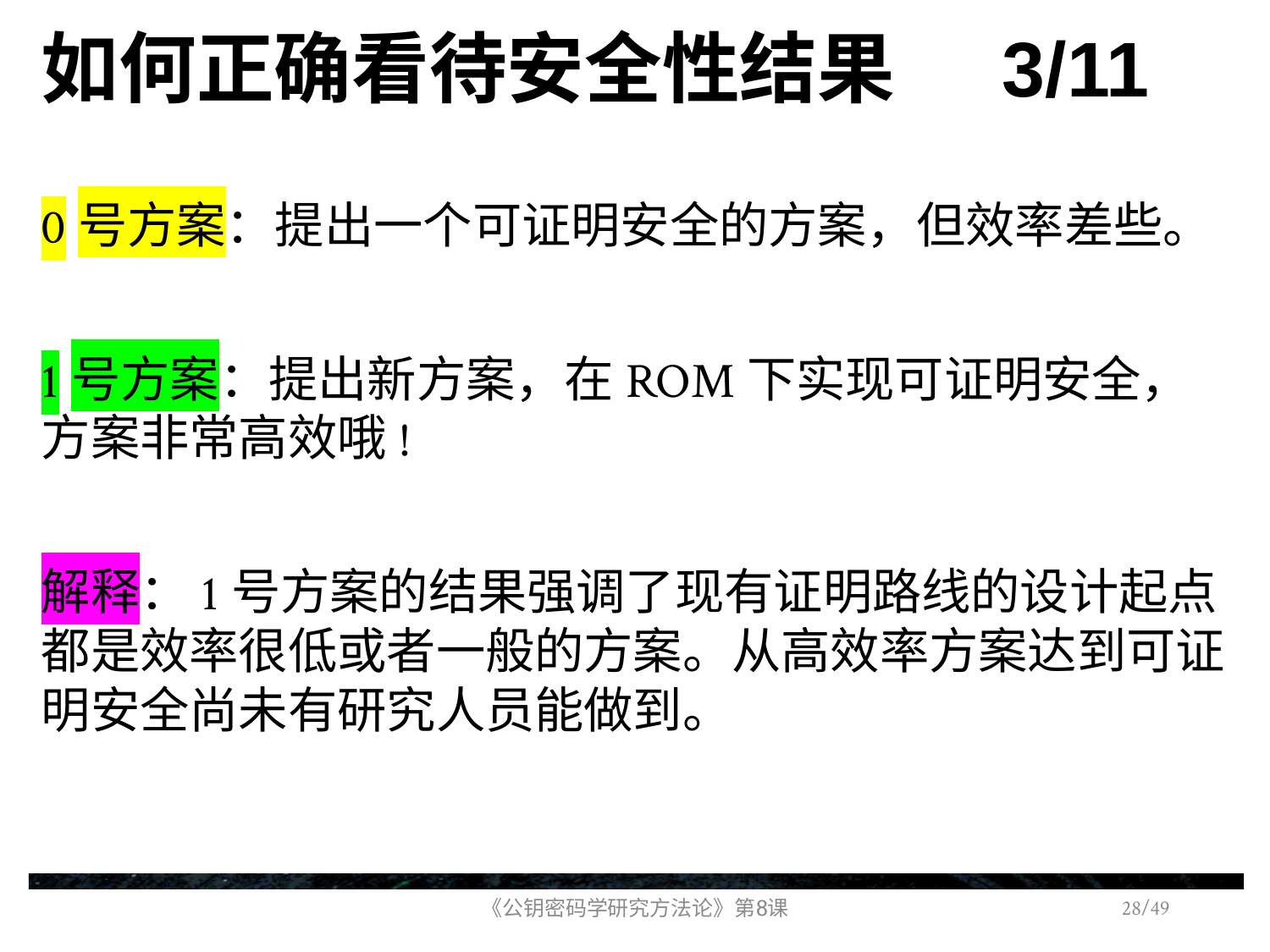

# 如何正确看待安全性结果     3/11
0号方案：提出一个可证明安全的方案，但效率差些。

1号方案：提出新方案，在ROM下实现可证明安全，方案非常高效哦!

解释：1号方案的结果强调了现有证明路线的设计起点都是效率很低或者一般的方案。从高效率方案达到可证明安全尚未有研究人员能做到。
《公钥密码学研究方法论》第8课
28/49